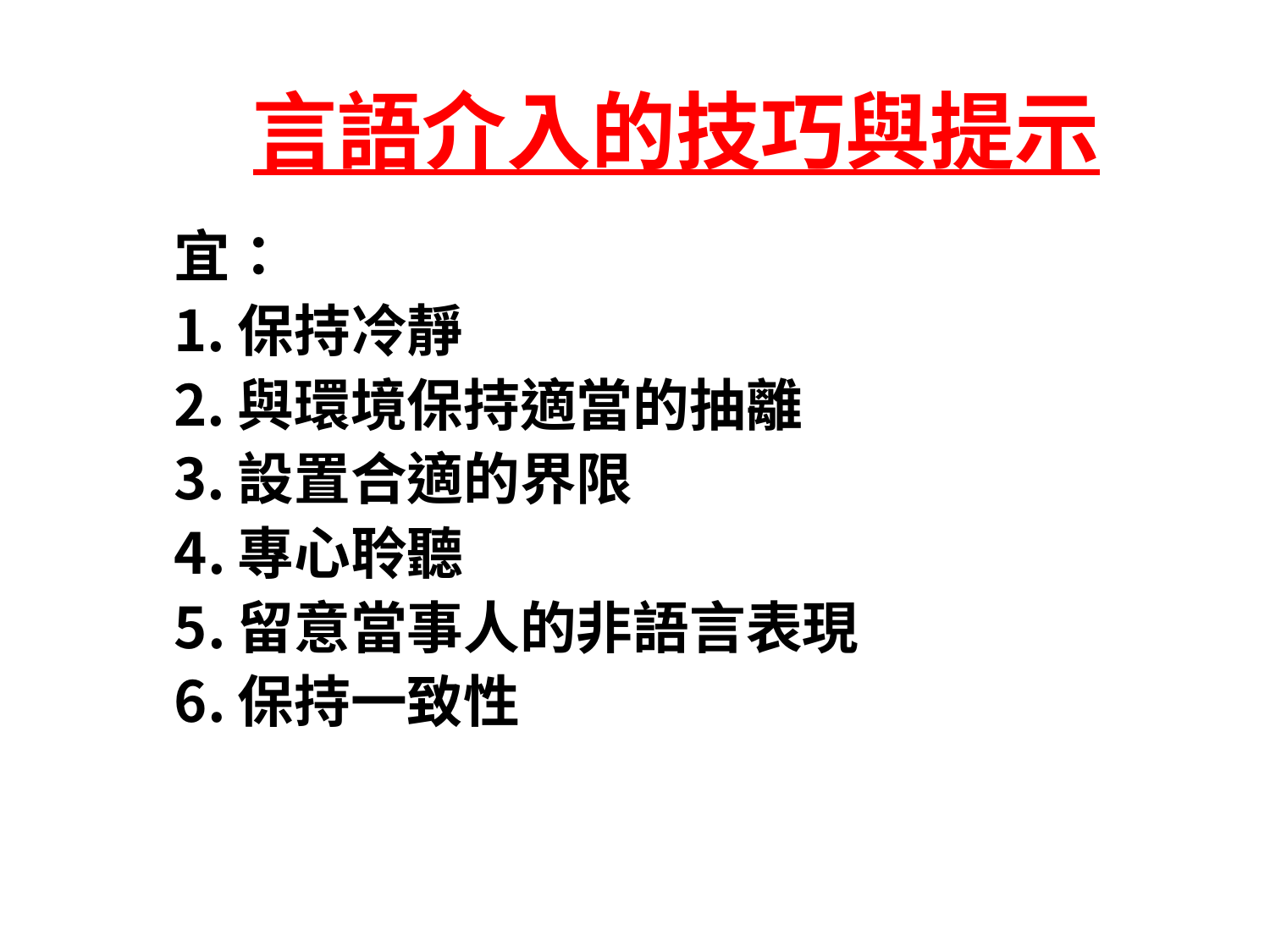

# 言語介入的技巧與提示
宜：
保持冷靜
與環境保持適當的抽離
設置合適的界限
專心聆聽
留意當事人的非語言表現
保持一致性

18